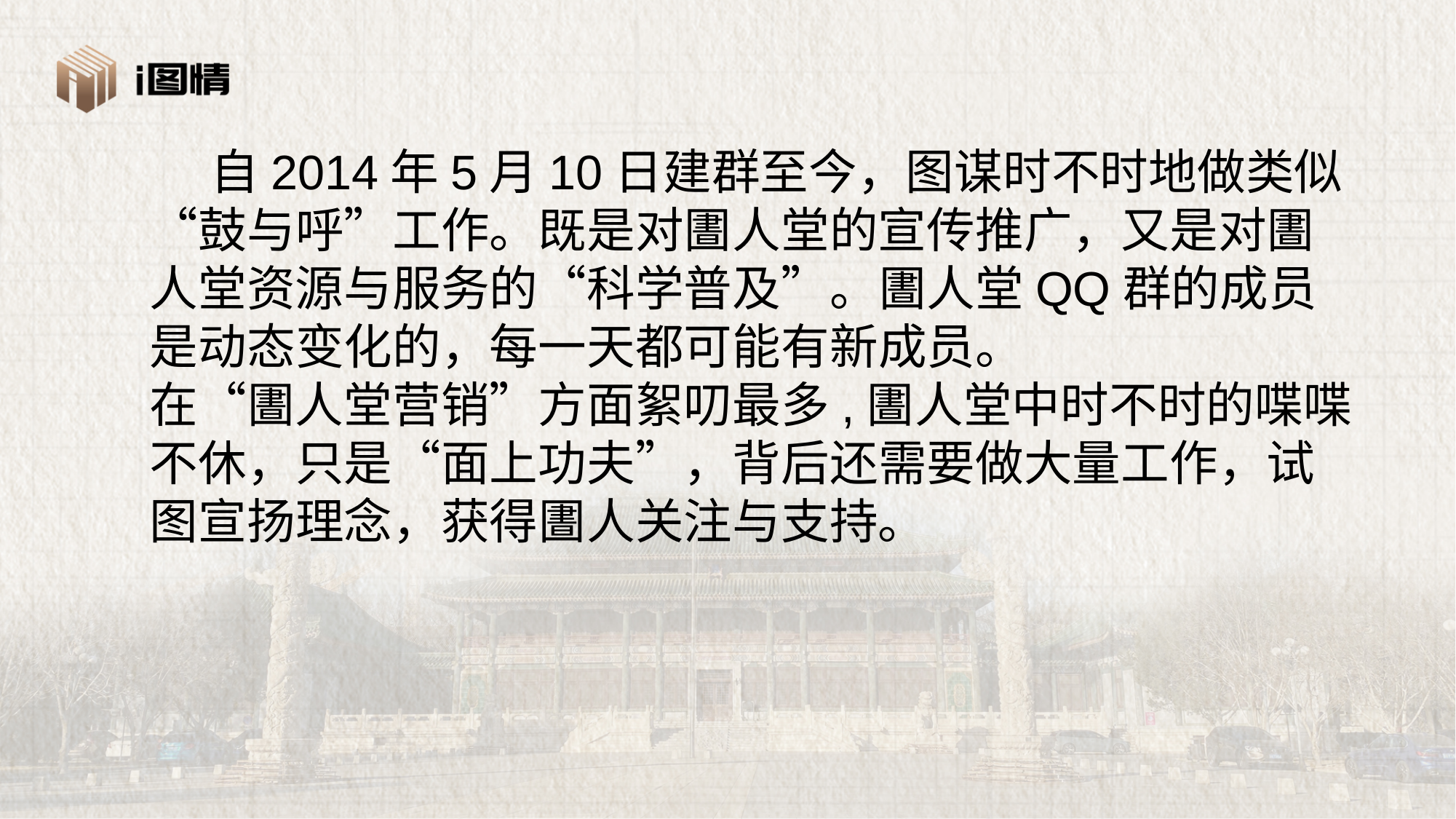

自2014年5月10日建群至今，图谋时不时地做类似“鼓与呼”工作。既是对圕人堂的宣传推广，又是对圕人堂资源与服务的“科学普及”。圕人堂QQ群的成员是动态变化的，每一天都可能有新成员。
在“圕人堂营销”方面絮叨最多,圕人堂中时不时的喋喋不休，只是“面上功夫”，背后还需要做大量工作，试图宣扬理念，获得圕人关注与支持。

41